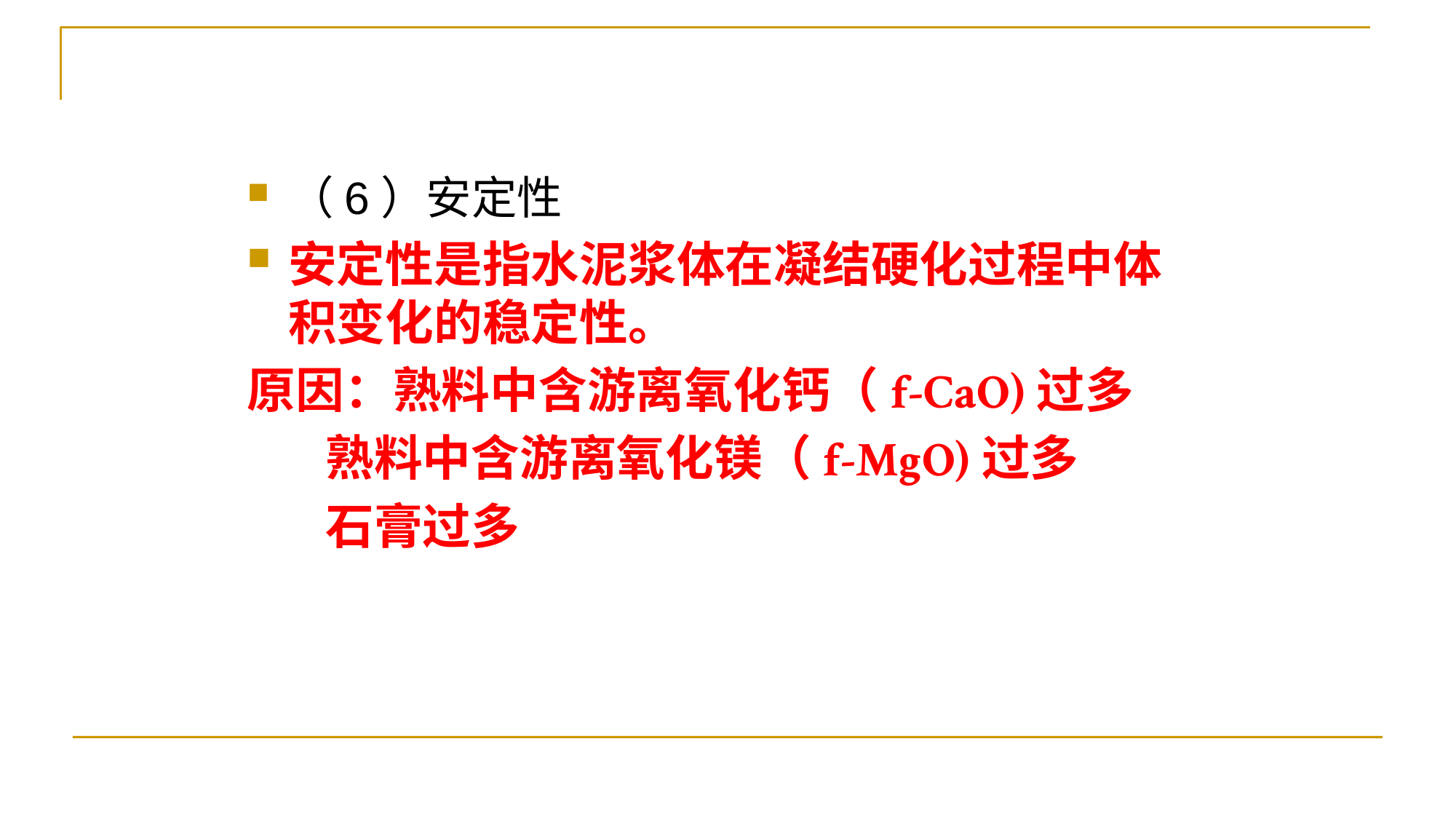

（6）安定性
安定性是指水泥浆体在凝结硬化过程中体积变化的稳定性。
原因：熟料中含游离氧化钙（f-CaO)过多
      熟料中含游离氧化镁（f-MgO)过多
      石膏过多